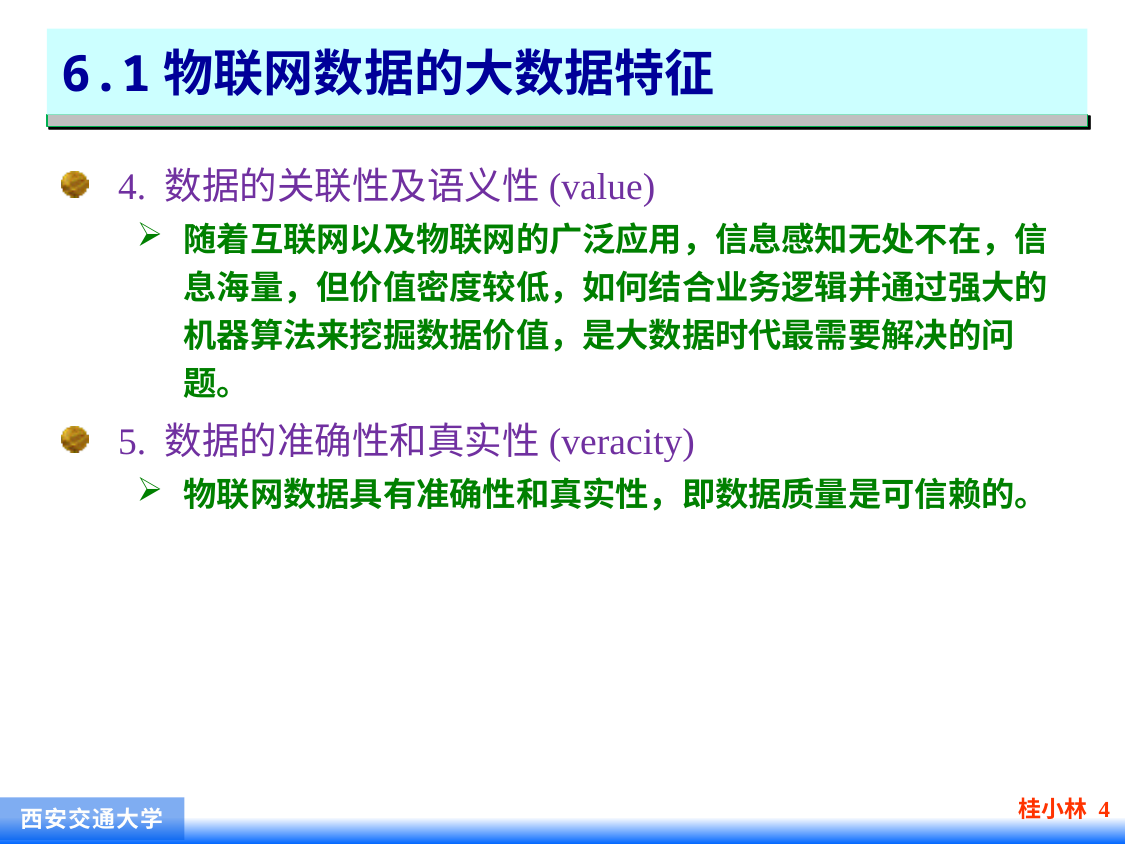

# 6.1物联网数据的大数据特征
4. 数据的关联性及语义性(value)
随着互联网以及物联网的广泛应用，信息感知无处不在，信息海量，但价值密度较低，如何结合业务逻辑并通过强大的机器算法来挖掘数据价值，是大数据时代最需要解决的问题。
5. 数据的准确性和真实性(veracity)
物联网数据具有准确性和真实性，即数据质量是可信赖的。
桂小林 4